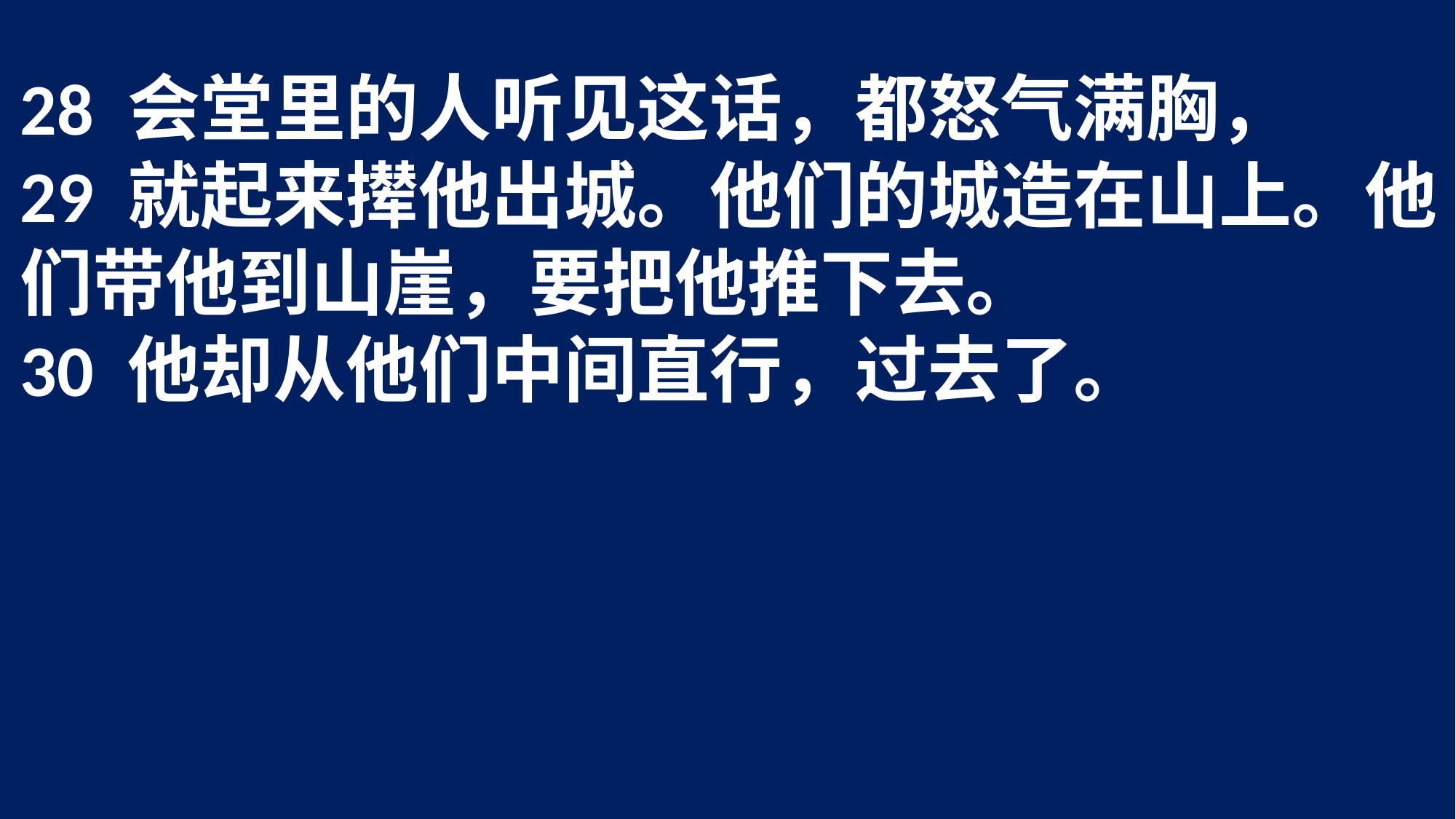

28 会堂里的人听见这话，都怒气满胸，
29 就起来撵他出城。他们的城造在山上。他	们带他到山崖，要把他推下去。
30 他却从他们中间直行，过去了。